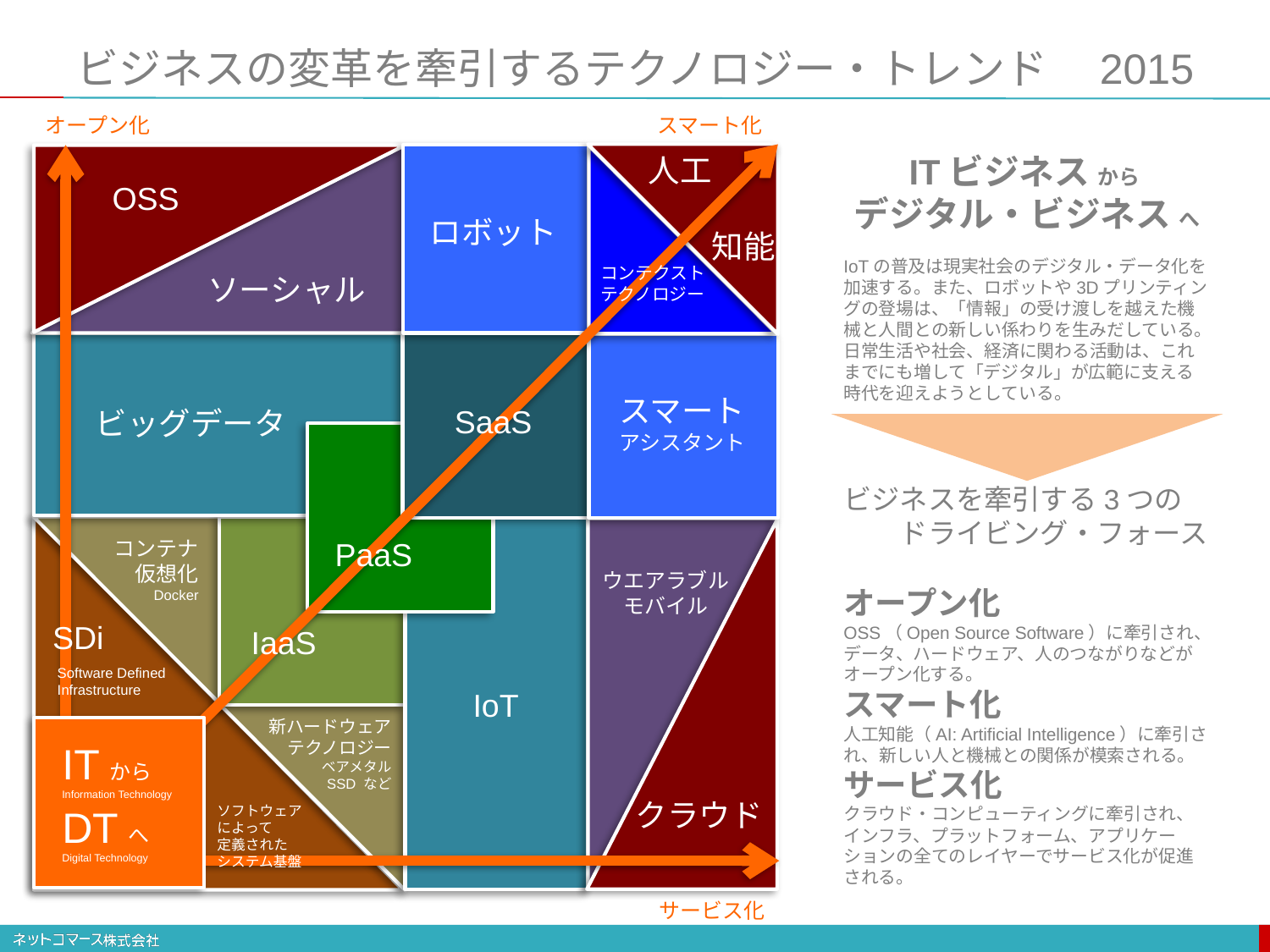

# ビジネスの変革を牽引するテクノロジー・トレンド　2015

スマート化
オープン化
ITビジネス から
デジタル・ビジネス へ

IoTの普及は現実社会のデジタル・データ化を加速する。また、ロボットや3Dプリンティングの登場は、「情報」の受け渡しを越えた機械と人間との新しい係わりを生みだしている。
日常生活や社会、経済に関わる活動は、これまでにも増して「デジタル」が広範に支える時代を迎えようとしている。

人工

　　知能

OSS
ロボット
コンテクスト
テクノロジー
ソーシャル

スマート
アシスタント
SaaS
ビッグデータ

ビジネスを牽引する3つの
　　ドライビング・フォース

オープン化
OSS（Open Source Software）に牽引され、データ、ハードウェア、人のつながりなどがオープン化する。
スマート化
人工知能（AI: Artificial Intelligence）に牽引され、新しい人と機械との関係が模索される。
サービス化
クラウド・コンピューティングに牽引され、インフラ、プラットフォーム、アプリケーションの全てのレイヤーでサービス化が促進される。

コンテナ
仮想化
Docker
PaaS
ウエアラブル
モバイル

SDi
IaaS
Software Defined
Infrastructure
IoT

新ハードウェア
テクノロジー
ベアメタル
SSD など

ITから
Information Technology
DTへ
Digital Technology
クラウド
ソフトウェア
によって
定義された
システム基盤
サービス化